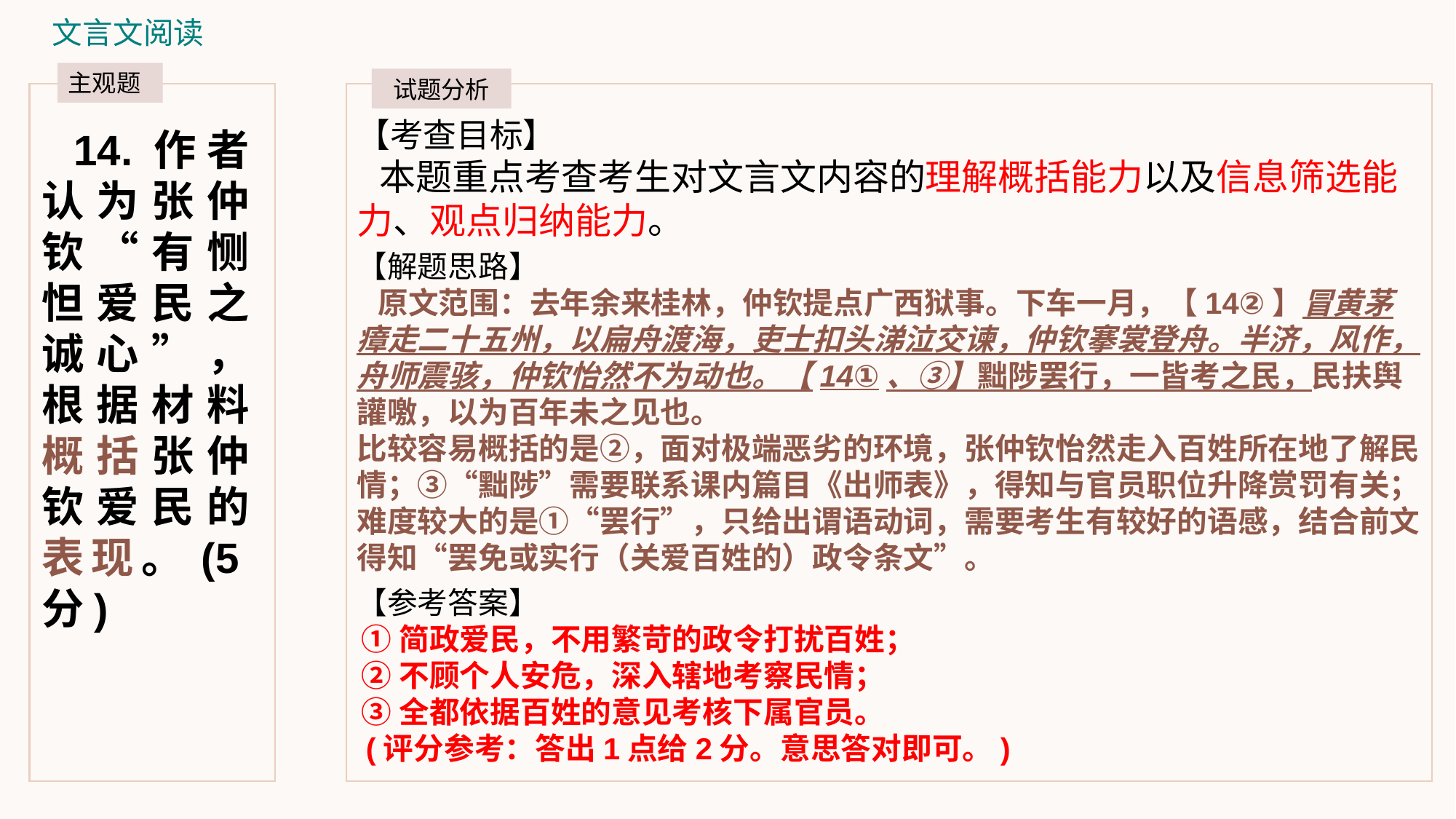

文言文阅读
主观题
试题分析

【考查目标】
  本题重点考查考生对文言文内容的理解概括能力以及信息筛选能力、观点归纳能力。
14.作者认为张仲钦“有恻怛爱民之诚心”，根据材料概括张仲钦爱民的表现。(5分)
【解题思路】
  原文范围：去年余来桂林，仲钦提点广西狱事。下车一月，【14②】冒黄茅瘴走二十五州，以扁舟渡海，吏士扣头涕泣交谏，仲钦搴裳登舟。半济，风作，舟师震骇，仲钦怡然不为动也。【14①、③】黜陟罢行，一皆考之民，民扶舆讙噭，以为百年未之见也。
比较容易概括的是②，面对极端恶劣的环境，张仲钦怡然走入百姓所在地了解民情；③“黜陟”需要联系课内篇目《出师表》，得知与官员职位升降赏罚有关；难度较大的是①“罢行”，只给出谓语动词，需要考生有较好的语感，结合前文得知“罢免或实行（关爱百姓的）政令条文”。
【参考答案】
①简政爱民，不用繁苛的政令打扰百姓；
②不顾个人安危，深入辖地考察民情；
③全都依据百姓的意见考核下属官员。
(评分参考：答出1点给2分。意思答对即可。)